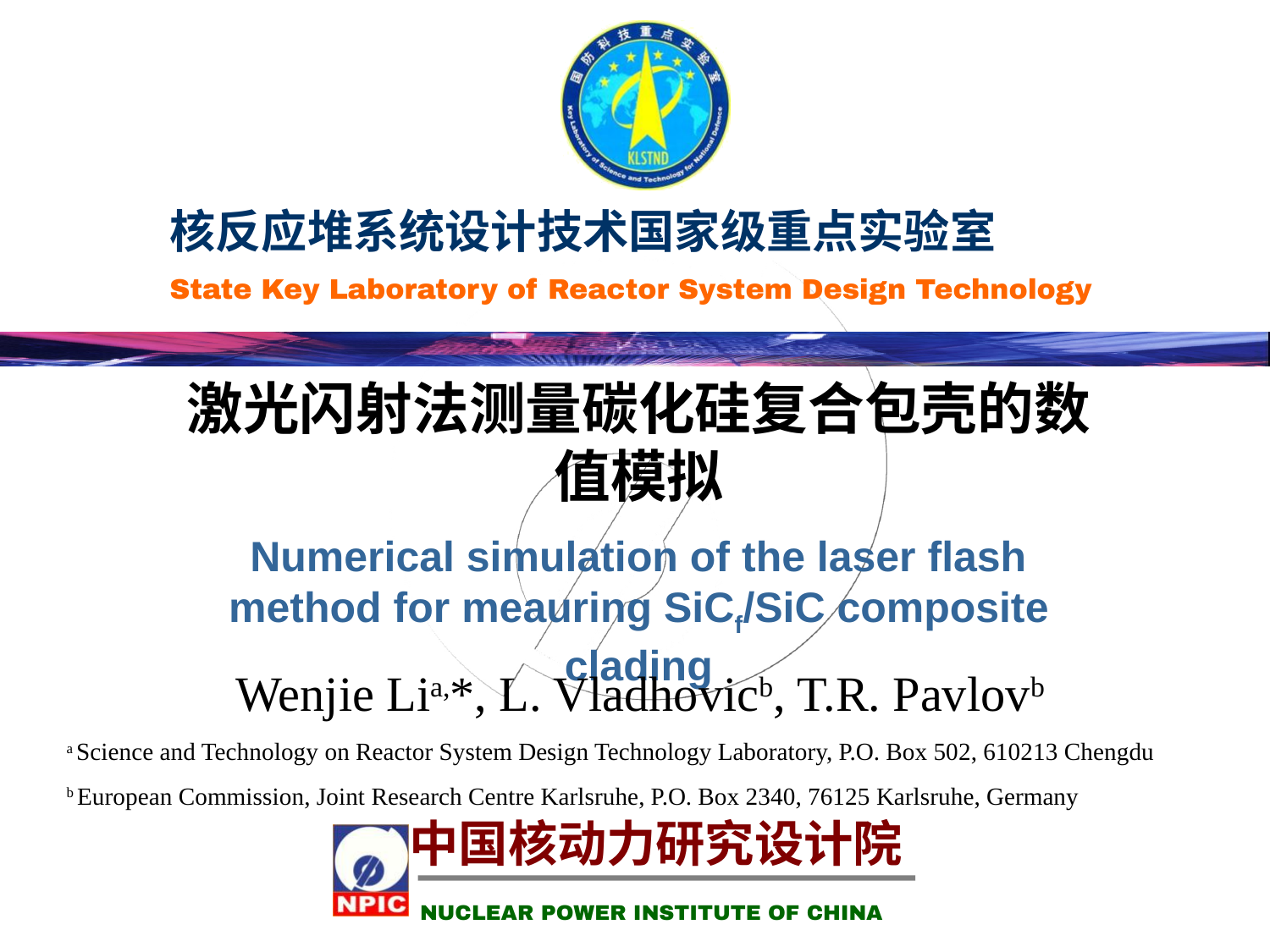

激光闪射法测量碳化硅复合包壳的数值模拟
Numerical simulation of the laser flash method for meauring SiCf/SiC composite clading
Wenjie Lia,*, L. Vladhovicb, T.R. Pavlovb
a Science and Technology on Reactor System Design Technology Laboratory, P.O. Box 502, 610213 Chengdu
b European Commission, Joint Research Centre Karlsruhe, P.O. Box 2340, 76125 Karlsruhe, Germany